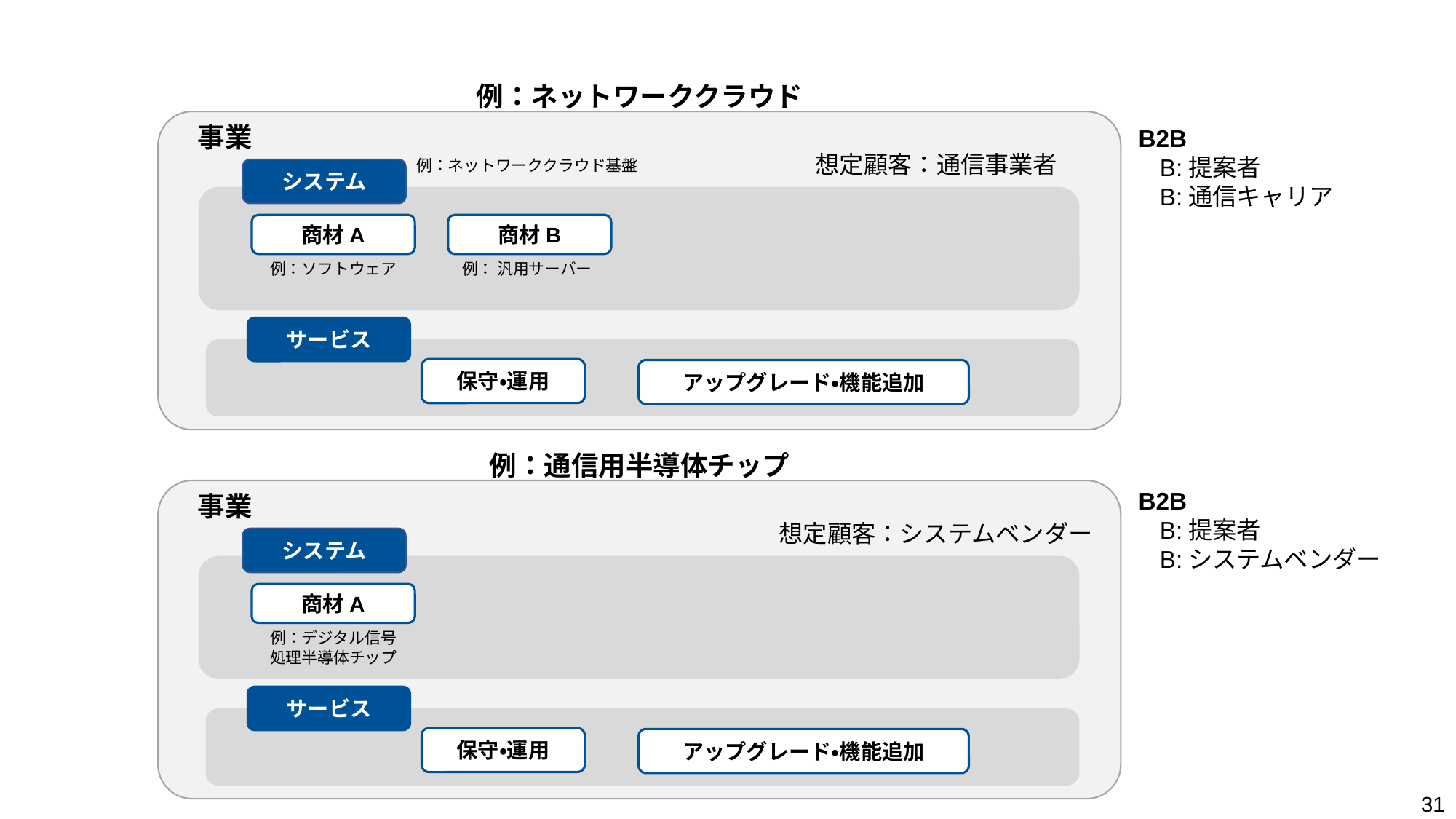

例：ネットワーククラウド

事業
B2B
B:提案者
B:通信キャリア
想定顧客：通信事業者
例：ネットワーククラウド基盤
システム

商材A
商材B
例：ソフトウェア
例： 汎用サーバー
サービス

保守・運用
アップグレード・機能追加
例：通信用半導体チップ

B2B
B:提案者
B:システムベンダー
事業
想定顧客：システムベンダー
システム

商材A
例：デジタル信号処理半導体チップ
サービス

保守・運用
アップグレード・機能追加